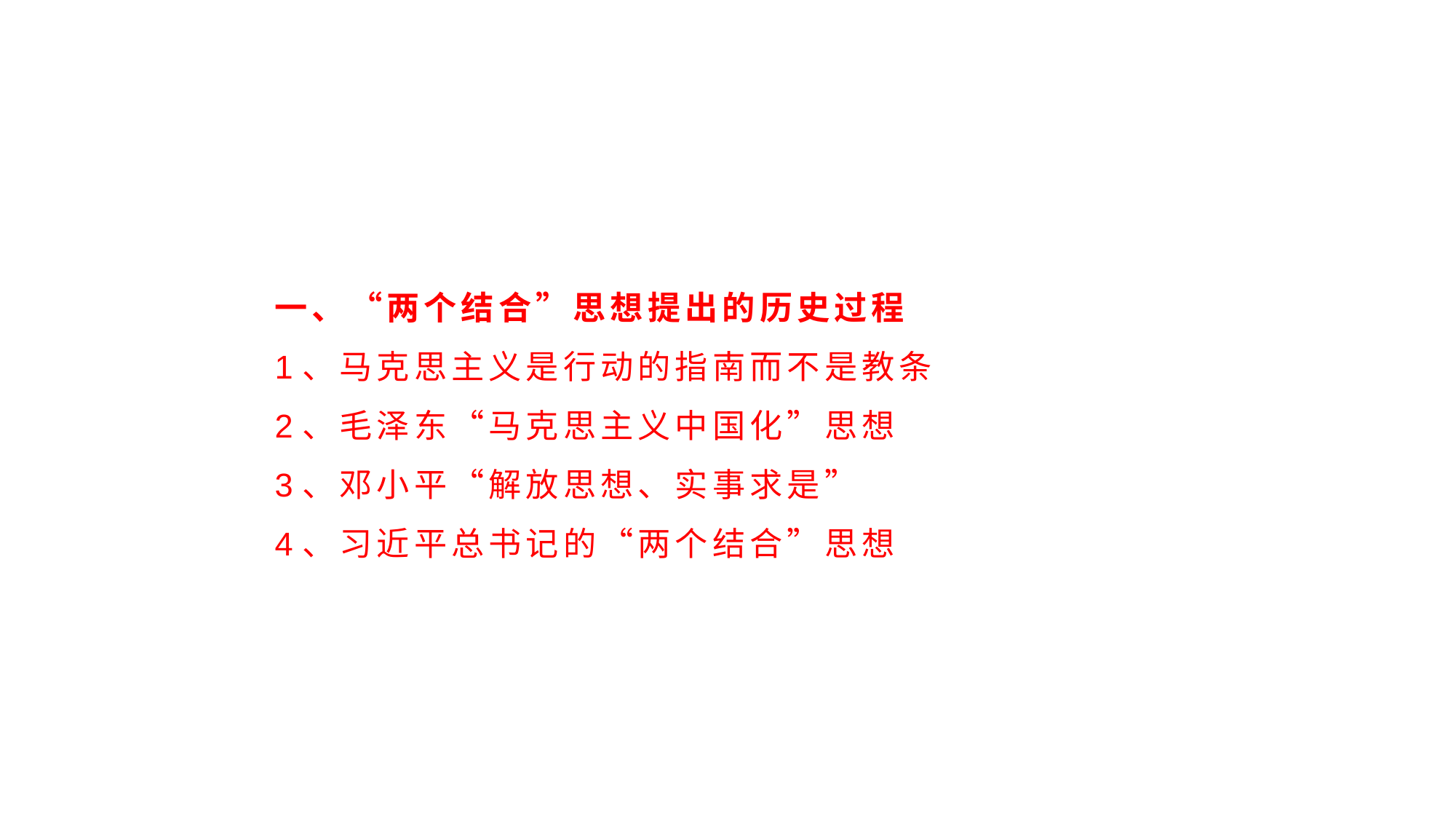

# 一、“两个结合”思想提出的历史过程 1、马克思主义是行动的指南而不是教条 2、毛泽东“马克思主义中国化”思想 3、邓小平“解放思想、实事求是” 4、习近平总书记的“两个结合”思想